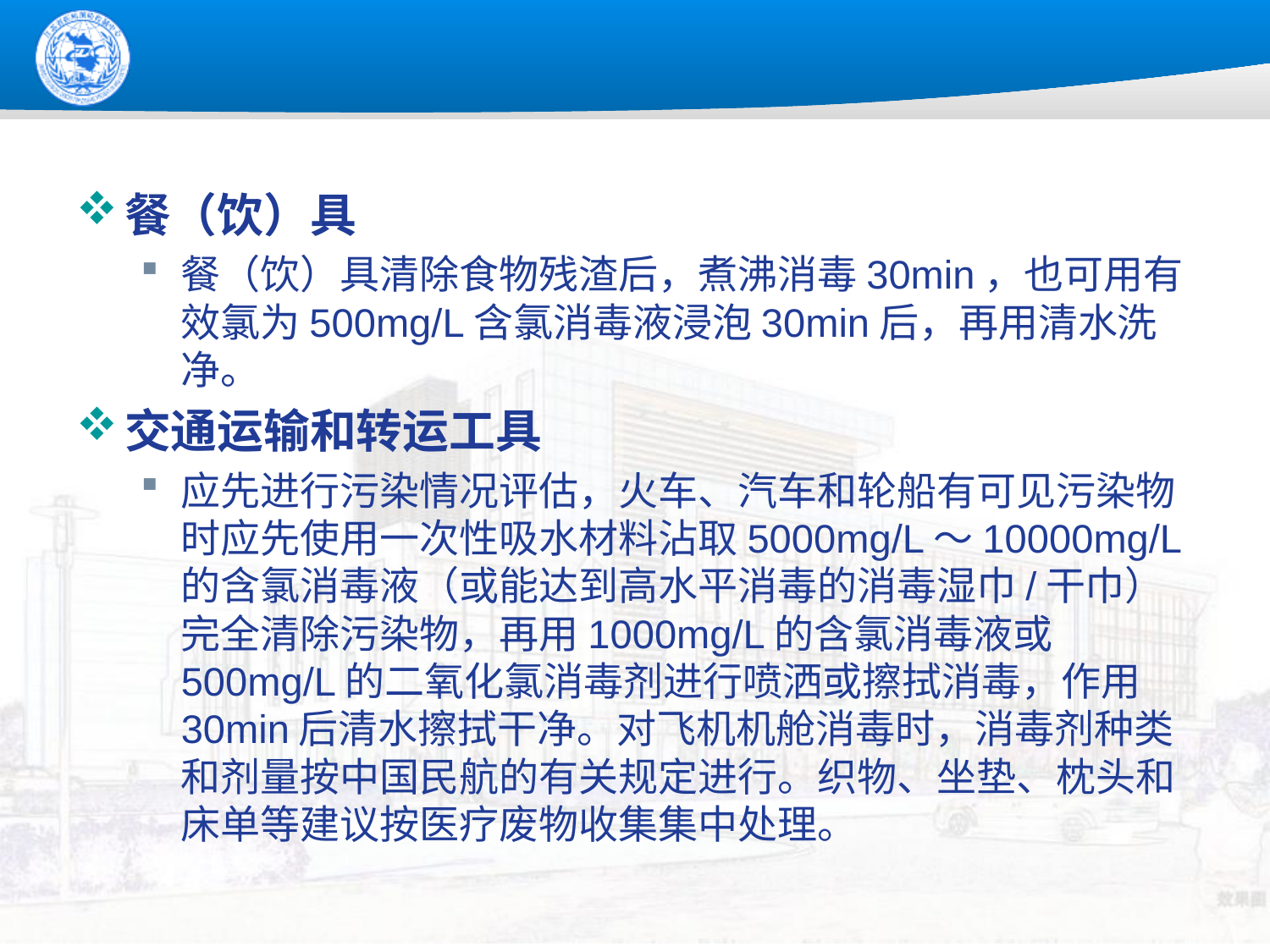

#
餐（饮）具
餐（饮）具清除食物残渣后，煮沸消毒30min，也可用有效氯为500mg/L含氯消毒液浸泡30min后，再用清水洗净。
交通运输和转运工具
应先进行污染情况评估，火车、汽车和轮船有可见污染物时应先使用一次性吸水材料沾取5000mg/L～10000mg/L的含氯消毒液（或能达到高水平消毒的消毒湿巾/干巾）完全清除污染物，再用1000mg/L的含氯消毒液或500mg/L的二氧化氯消毒剂进行喷洒或擦拭消毒，作用30min后清水擦拭干净。对飞机机舱消毒时，消毒剂种类和剂量按中国民航的有关规定进行。织物、坐垫、枕头和床单等建议按医疗废物收集集中处理。